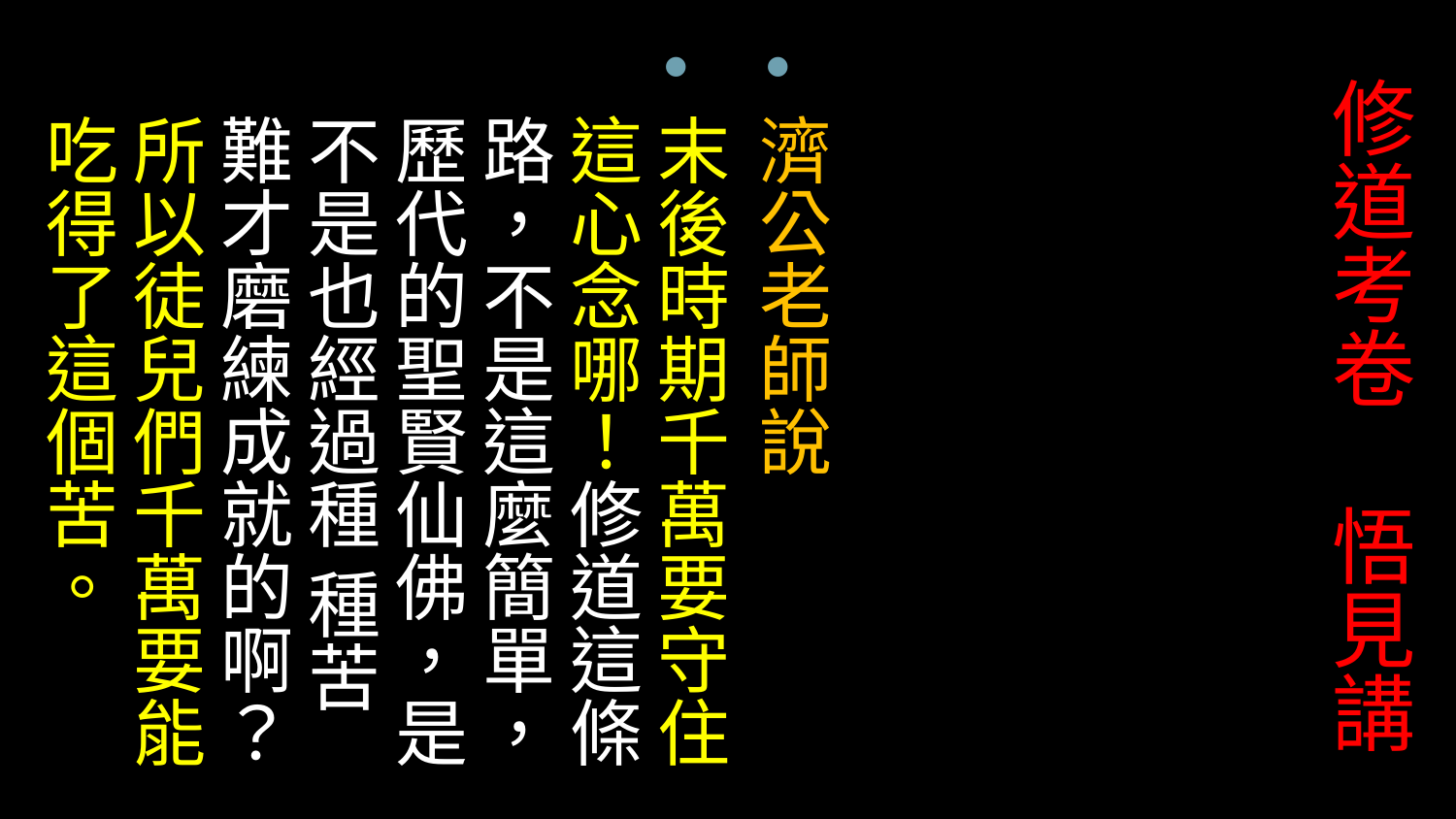

濟公老師說
末後時期千萬要守住這心念哪！修道這條路，不是這麼簡單，歷代的聖賢仙佛，是不是也經過種 種苦難才磨練成就的啊？所以徒兒們千萬要能吃得了這個苦。
# 修道考卷     悟見講